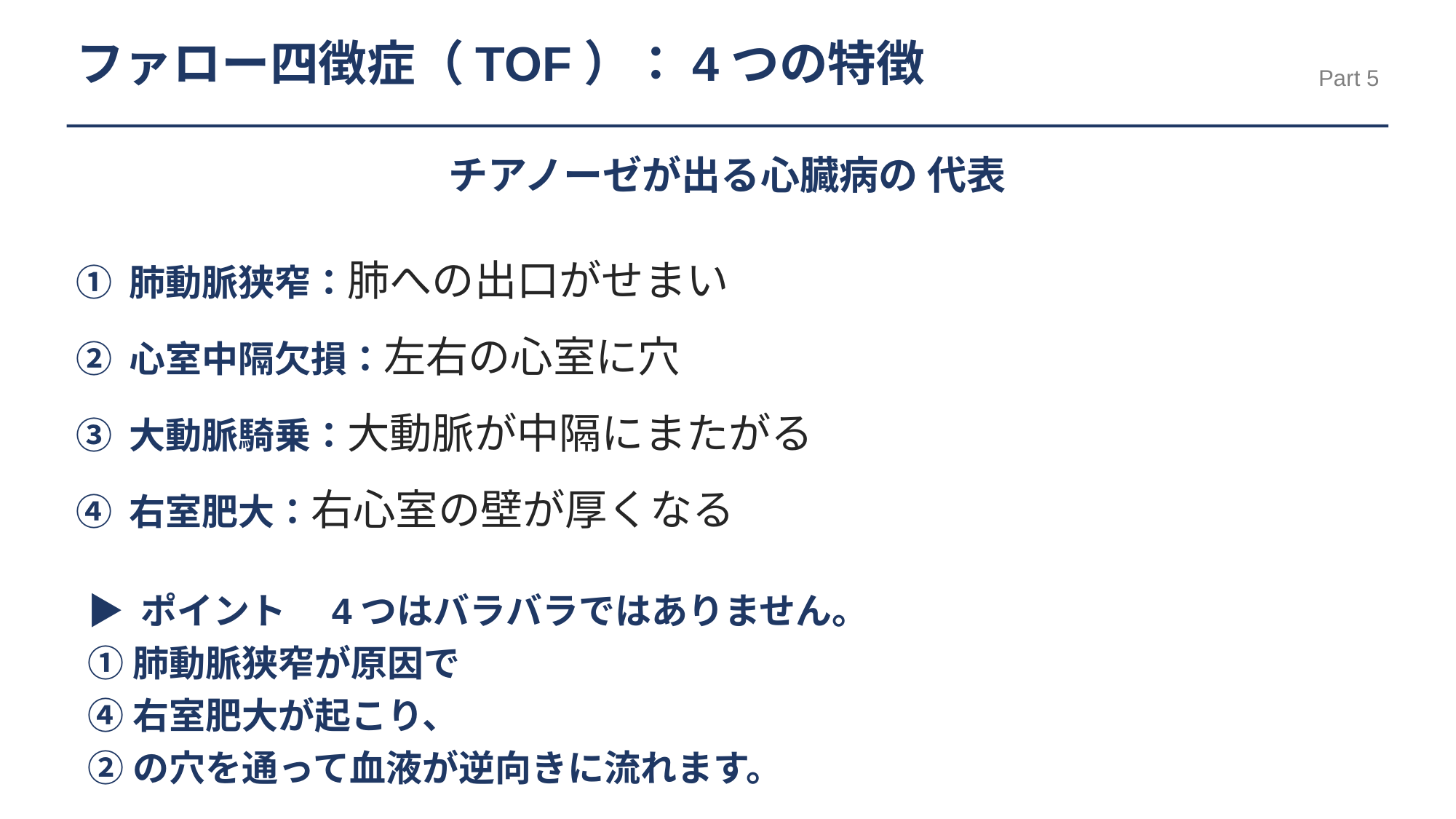

ファロー四徴症（TOF）：4つの特徴
Part 5

チアノーゼが出る心臓病の 代表
① 肺動脈狭窄：肺への出口がせまい
② 心室中隔欠損：左右の心室に穴
③ 大動脈騎乗：大動脈が中隔にまたがる
④ 右室肥大：右心室の壁が厚くなる

▶ ポイント　4つはバラバラではありません。
①肺動脈狭窄が原因で
④右室肥大が起こり、
②の穴を通って血液が逆向きに流れます。